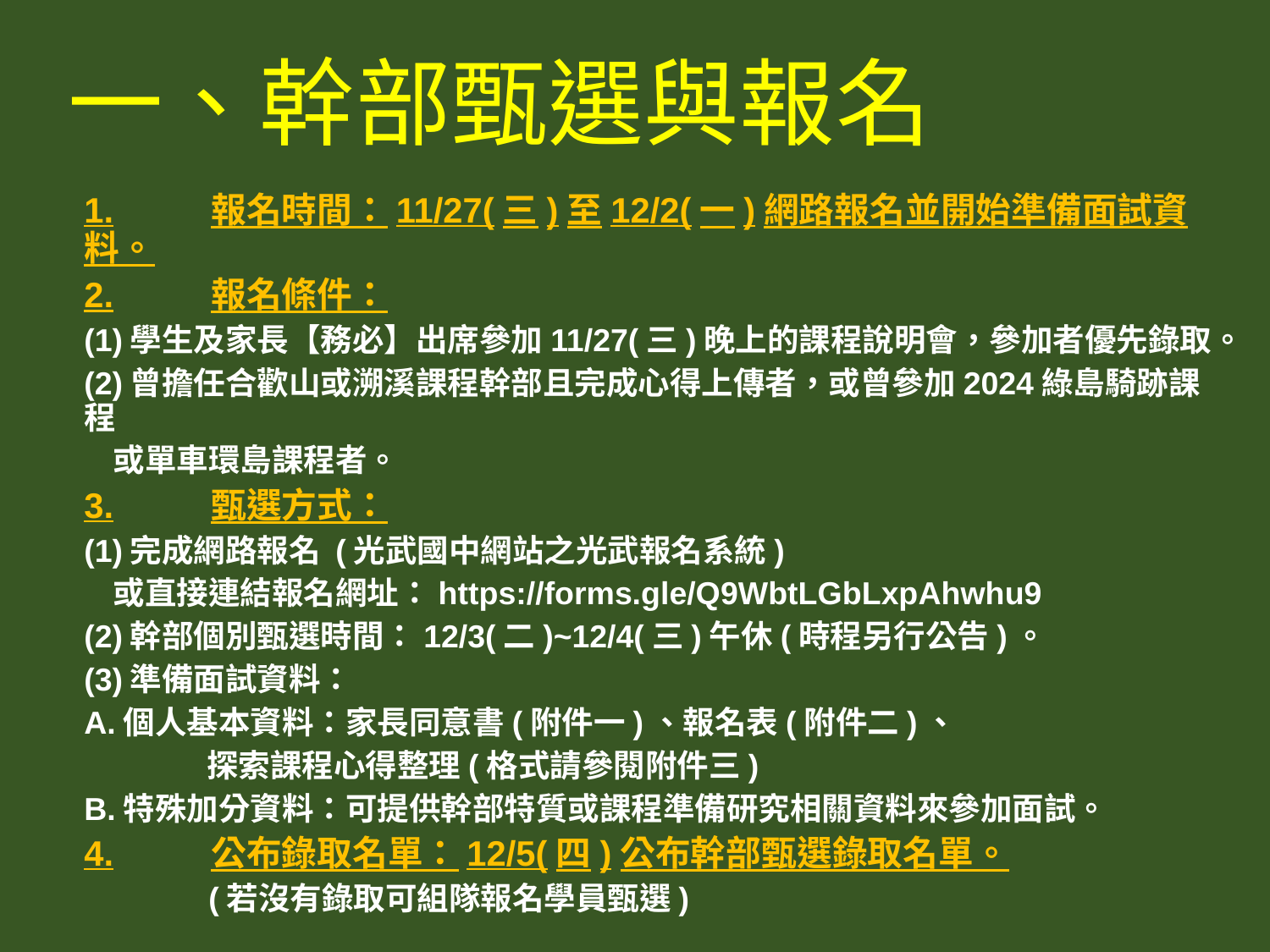

一、幹部甄選與報名
1.	報名時間：11/27(三)至12/2(一)網路報名並開始準備面試資料。
2.	報名條件：
(1)學生及家長【務必】出席參加11/27(三)晚上的課程說明會，參加者優先錄取。
(2)曾擔任合歡山或溯溪課程幹部且完成心得上傳者，或曾參加2024綠島騎跡課程
   或單車環島課程者。
3.	甄選方式：
(1)完成網路報名 (光武國中網站之光武報名系統)
   或直接連結報名網址：https://forms.gle/Q9WbtLGbLxpAhwhu9
(2)幹部個別甄選時間：12/3(二)~12/4(三)午休(時程另行公告)。
(3)準備面試資料：
A.個人基本資料：家長同意書(附件一)、報名表(附件二)、
                探索課程心得整理(格式請參閱附件三)
B.特殊加分資料：可提供幹部特質或課程準備研究相關資料來參加面試。
4.	公布錄取名單：12/5(四)公布幹部甄選錄取名單。
              (若沒有錄取可組隊報名學員甄選)